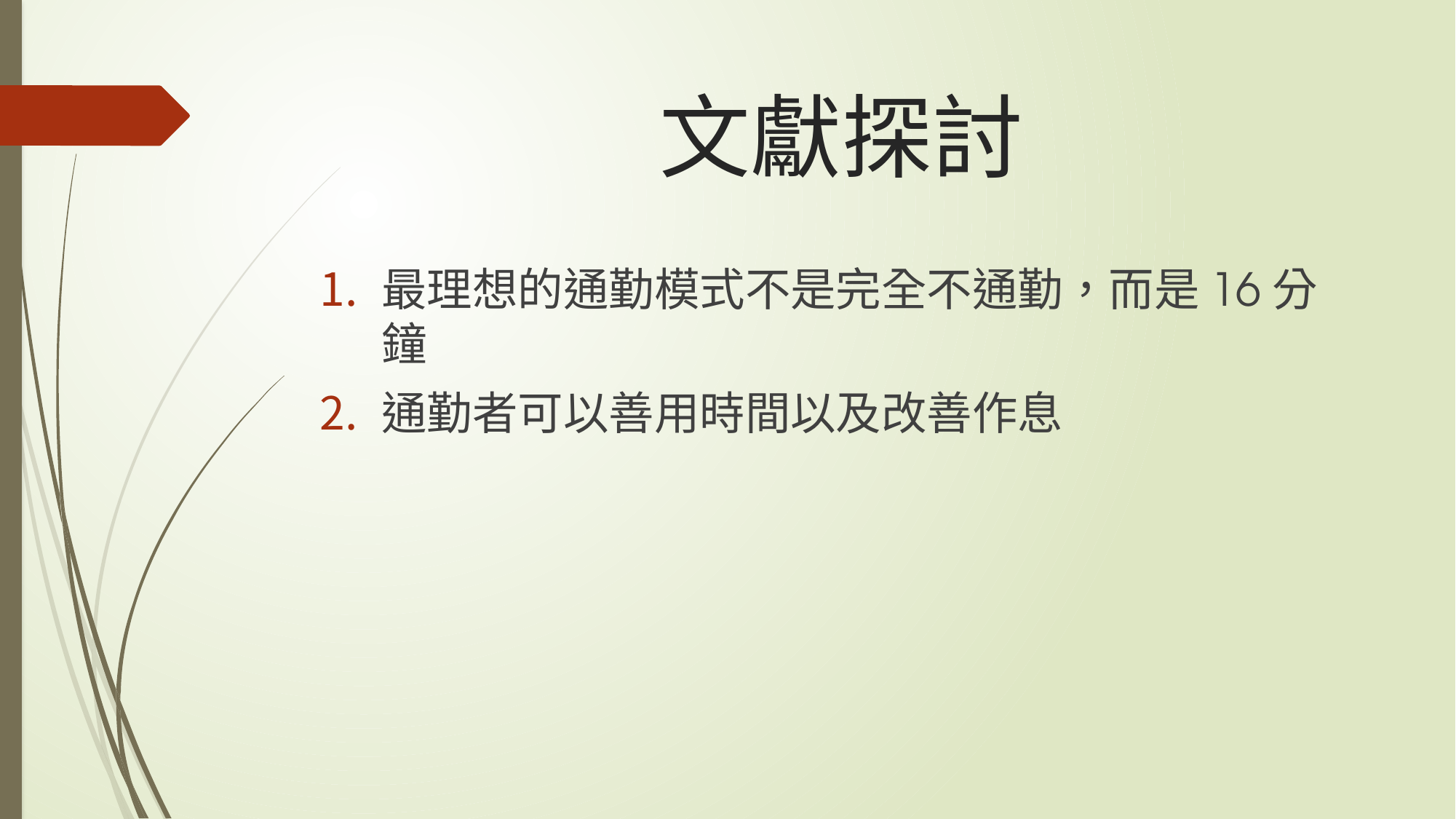

# 文獻探討
最理想的通勤模式不是完全不通勤，而是16分鐘
通勤者可以善用時間以及改善作息